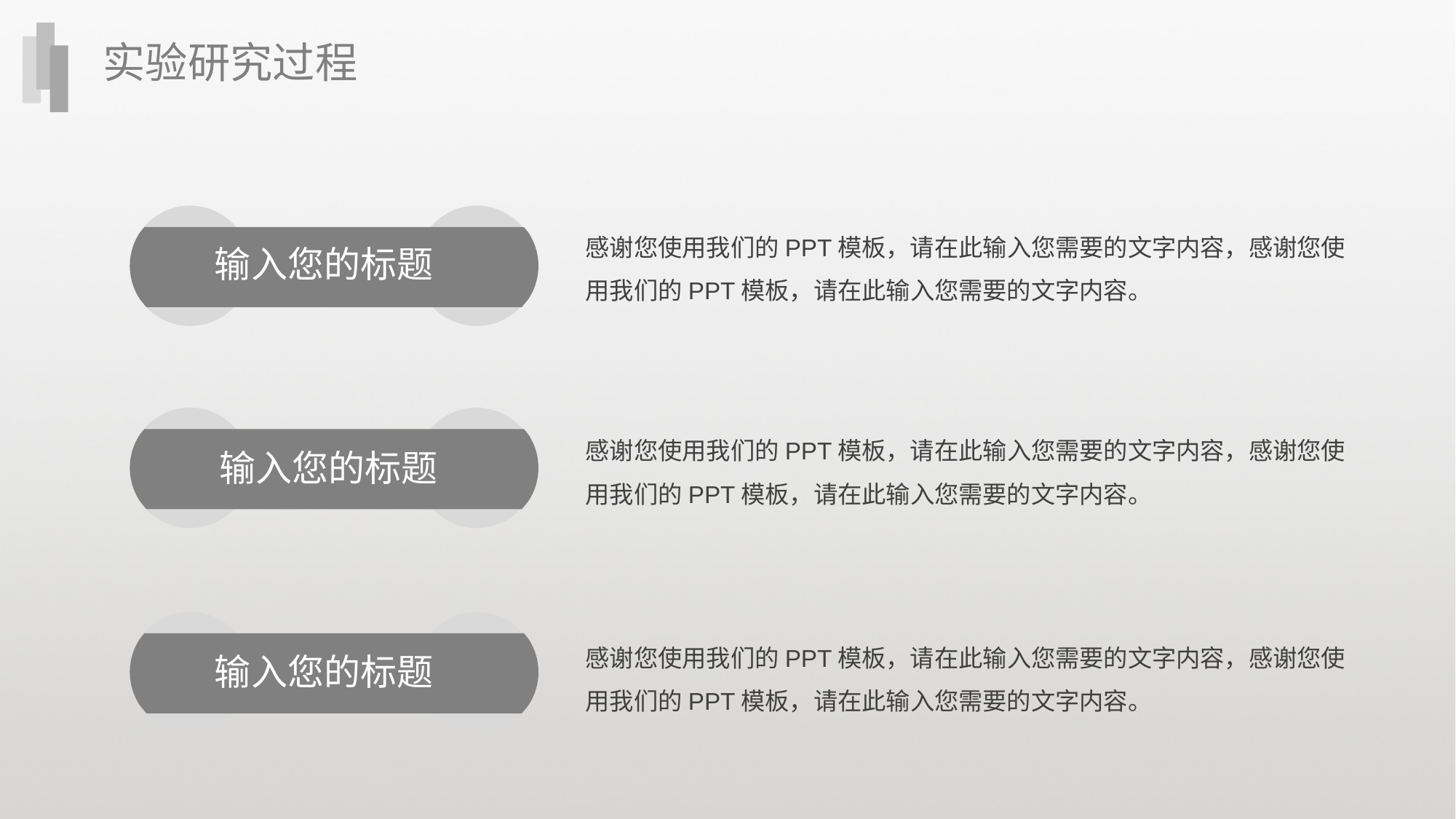

实验研究过程

感谢您使用我们的PPT模板，请在此输入您需要的文字内容，感谢您使用我们的PPT模板，请在此输入您需要的文字内容。

输入您的标题

感谢您使用我们的PPT模板，请在此输入您需要的文字内容，感谢您使用我们的PPT模板，请在此输入您需要的文字内容。

输入您的标题

感谢您使用我们的PPT模板，请在此输入您需要的文字内容，感谢您使用我们的PPT模板，请在此输入您需要的文字内容。

输入您的标题